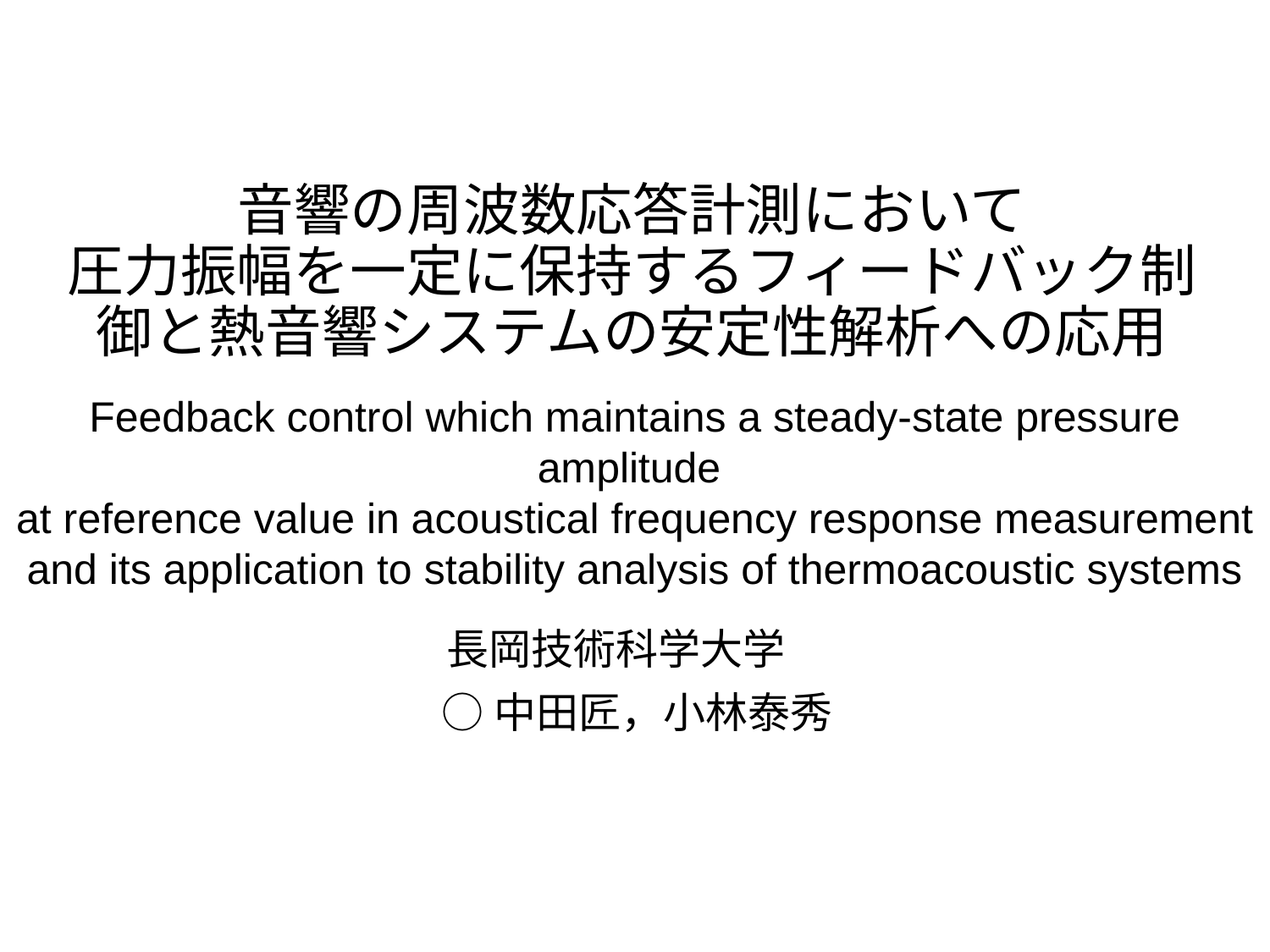

# 音響の周波数応答計測において 圧力振幅を一定に保持するフィードバック制御と熱音響システムの安定性解析への応用
Feedback control which maintains a steady-state pressure amplitude
at reference value in acoustical frequency response measurement
and its application to stability analysis of thermoacoustic systems
長岡技術科学大学
○中田匠，小林泰秀